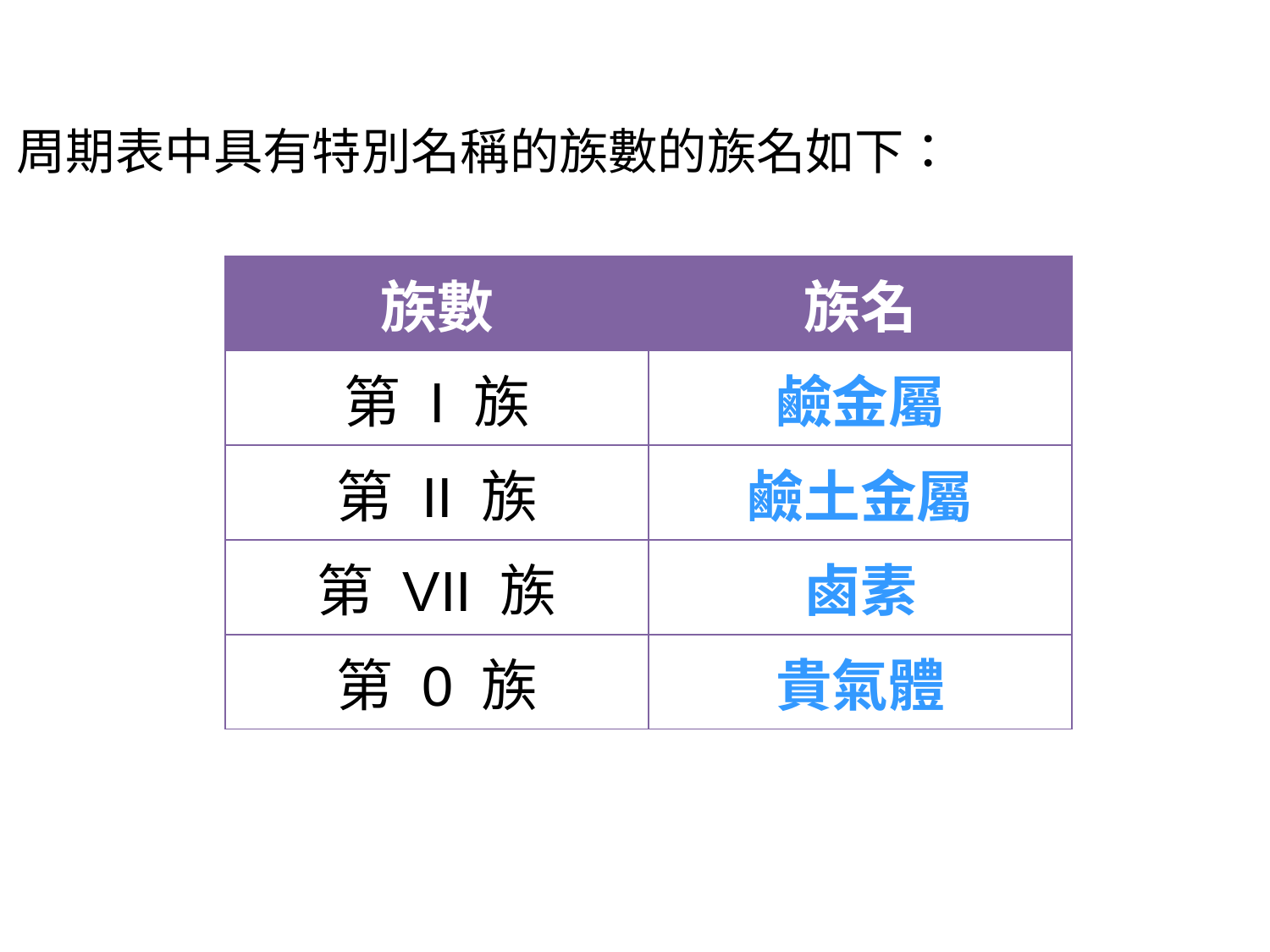

周期表中具有特別名稱的族數的族名如下：
| 族數 | 族名 |
| --- | --- |
| 第 I 族 | 鹼金屬 |
| 第 II 族 | 鹼土金屬 |
| 第 VII 族 | 鹵素 |
| 第 0 族 | 貴氣體 |